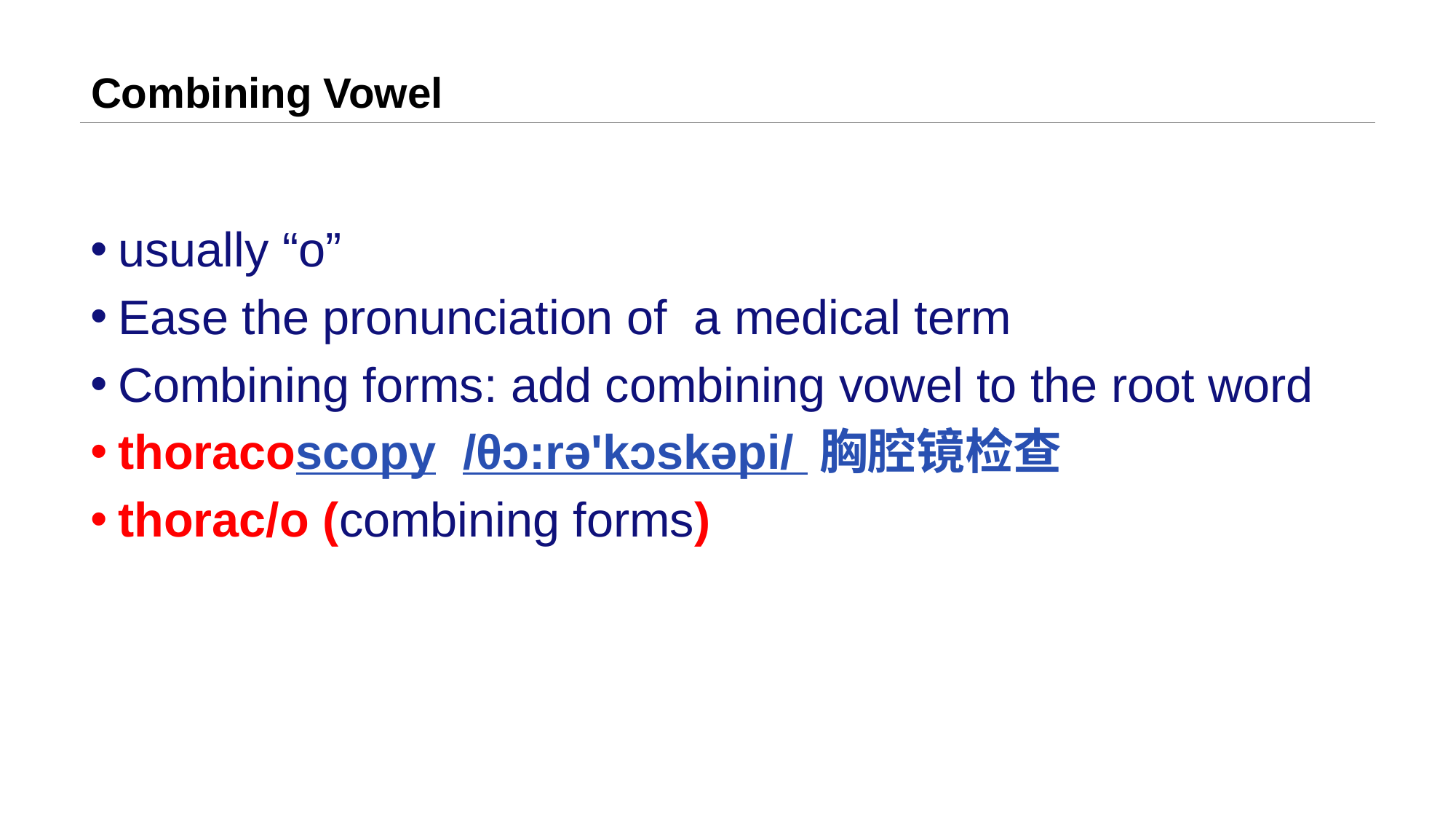

# Combining Vowel
usually “o”
Ease the pronunciation of  a medical term
Combining forms: add combining vowel to the root word
thoracoscopy  /θɔ:rə'kɔskəpi/ 胸腔镜检查
thorac/o (combining forms)

23